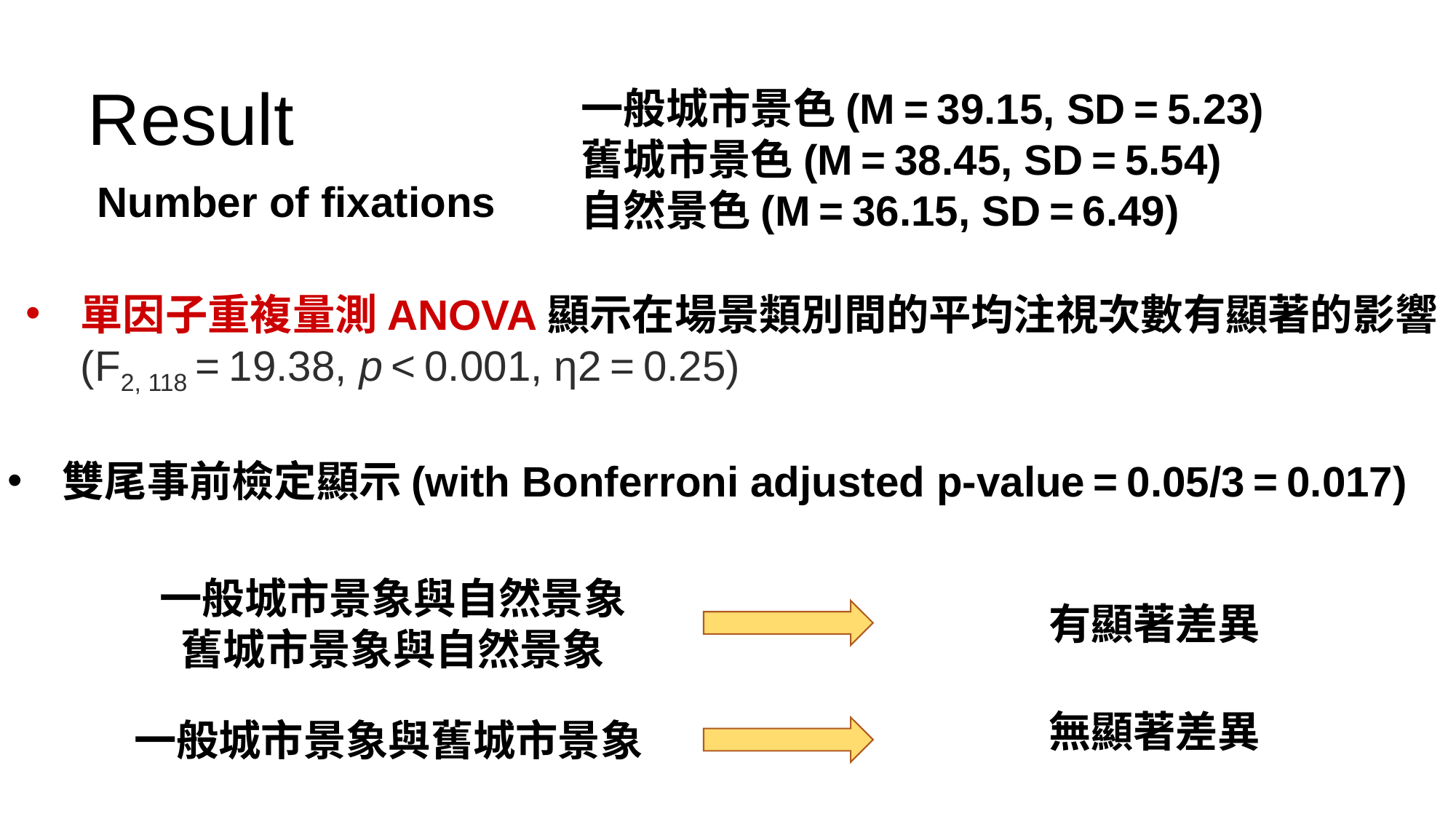

Result
一般城市景色(M = 39.15, SD = 5.23)
舊城市景色(M = 38.45, SD = 5.54)
自然景色(M = 36.15, SD = 6.49)
 Number of fixations
單因子重複量測ANOVA顯示在場景類別間的平均注視次數有顯著的影響(F2, 118 = 19.38, p < 0.001, η2 = 0.25)
雙尾事前檢定顯示(with Bonferroni adjusted p-value = 0.05/3 = 0.017)
一般城市景象與自然景象
舊城市景象與自然景象
有顯著差異

無顯著差異
一般城市景象與舊城市景象